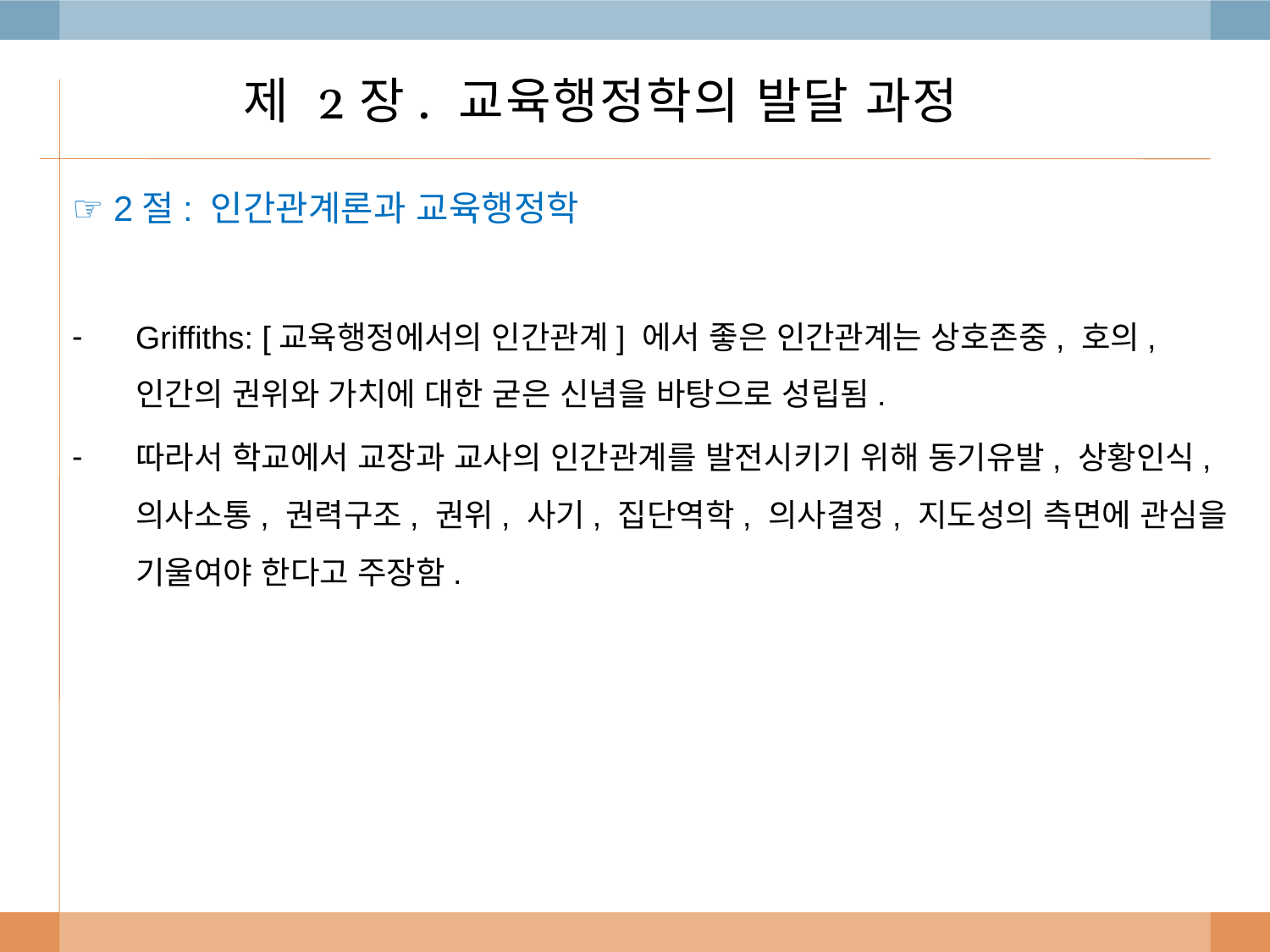

# 제 2장. 교육행정학의 발달 과정
☞ 2절: 인간관계론과 교육행정학

Griffiths: [교육행정에서의 인간관계] 에서 좋은 인간관계는 상호존중, 호의, 인간의 권위와 가치에 대한 굳은 신념을 바탕으로 성립됨.
따라서 학교에서 교장과 교사의 인간관계를 발전시키기 위해 동기유발, 상황인식, 의사소통, 권력구조, 권위, 사기, 집단역학, 의사결정, 지도성의 측면에 관심을 기울여야 한다고 주장함.